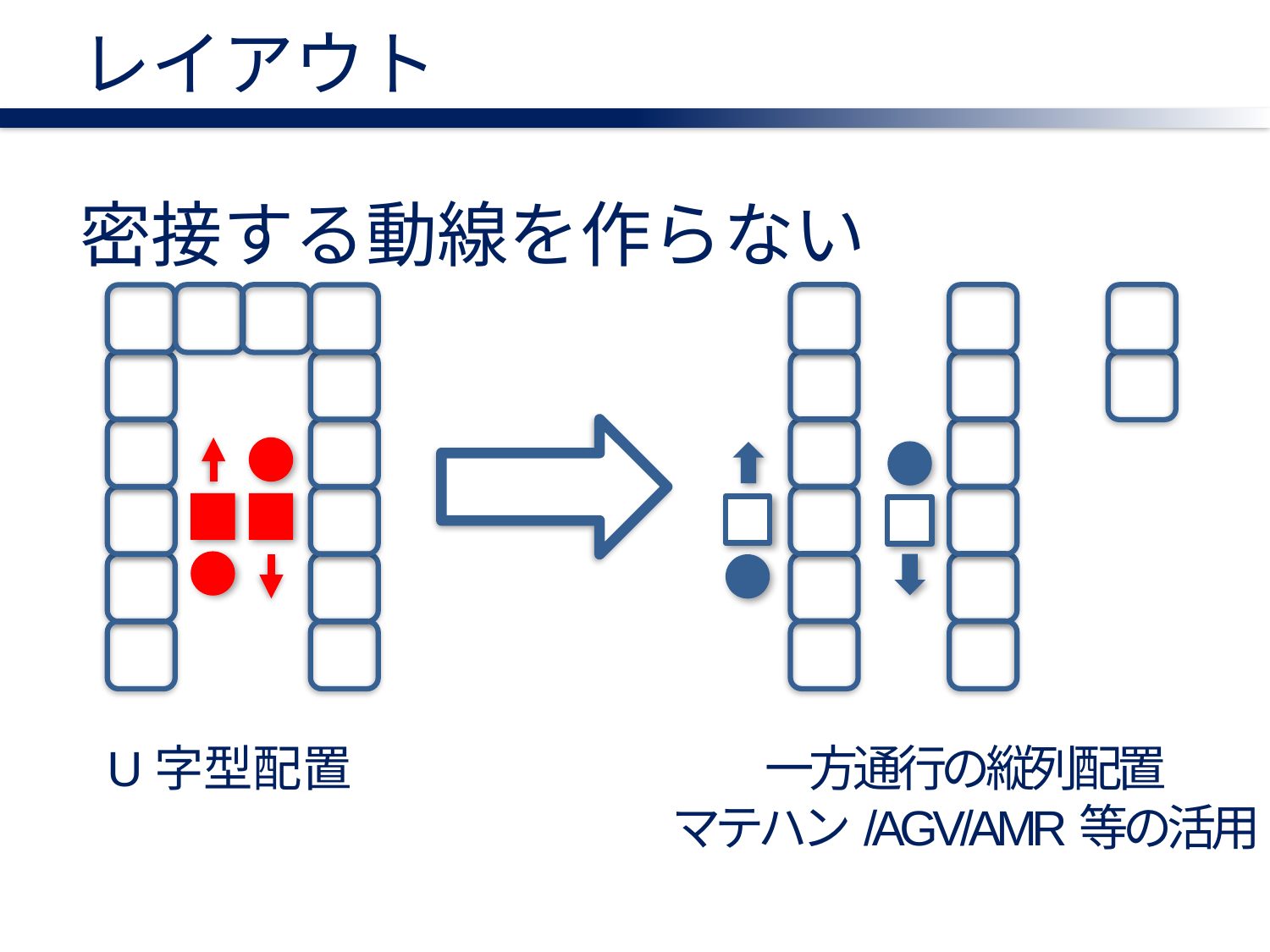

レイアウト
密接する動線を作らない

U字型配置
一方通行の縦列配置
マテハン/AGV/AMR等の活用